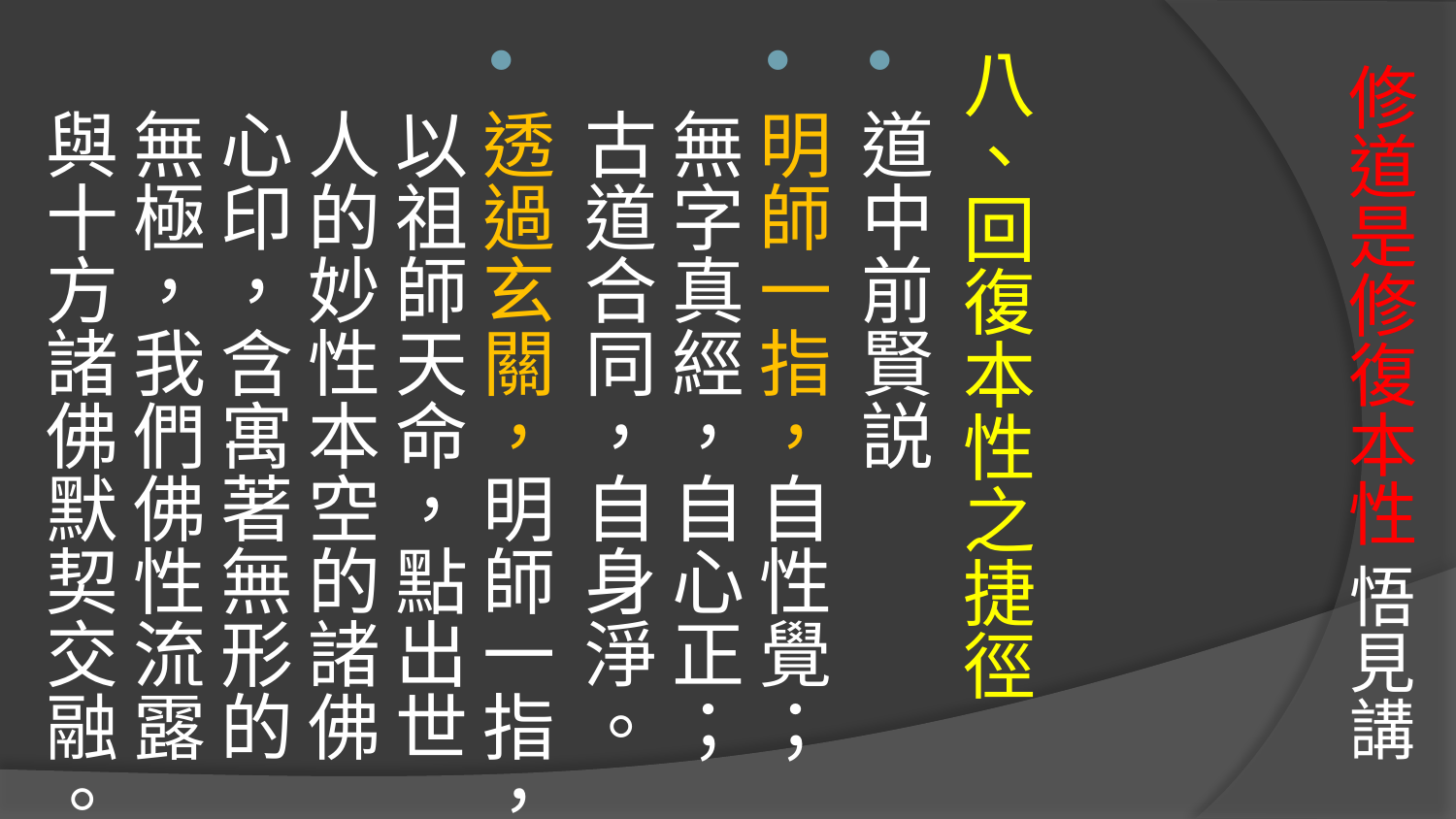

八、回復本性之捷徑
道中前賢説
明師一指，自性覺；無字真經，自心正；古道合同，自身淨。
透過玄關，明師一指，以祖師天命，點出世人的妙性本空的諸佛心印，含寓著無形的無極，我們佛性流露與十方諸佛默契交融。
# 修道是修復本性 悟見講